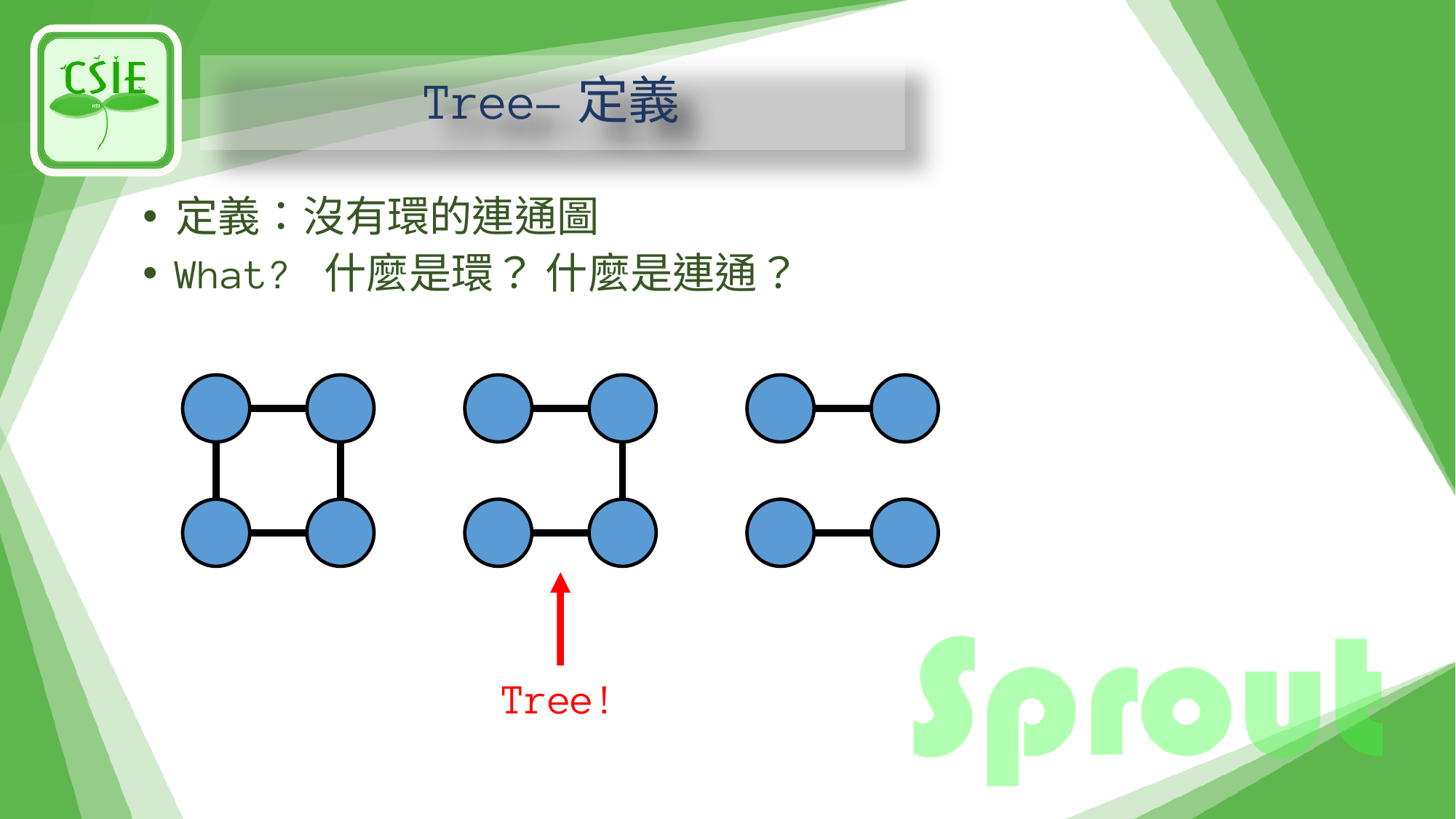

# Tree-定義
定義：沒有環的連通圖
What? 什麼是環？ 什麼是連通？

Tree!